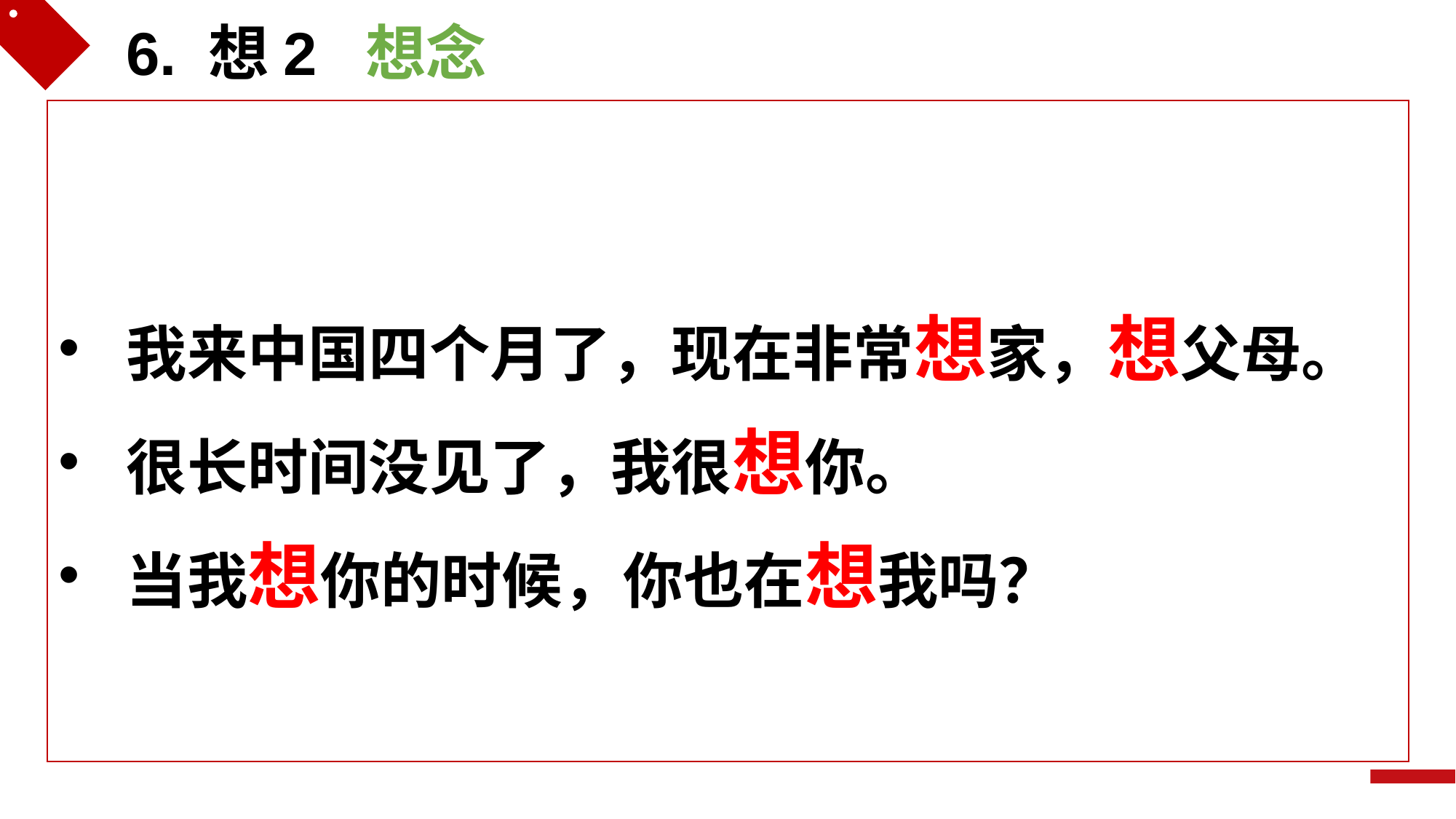

6. 想2  想念

我来中国四个月了，现在非常想家，想父母。
很长时间没见了，我很想你。
当我想你的时候，你也在想我吗？